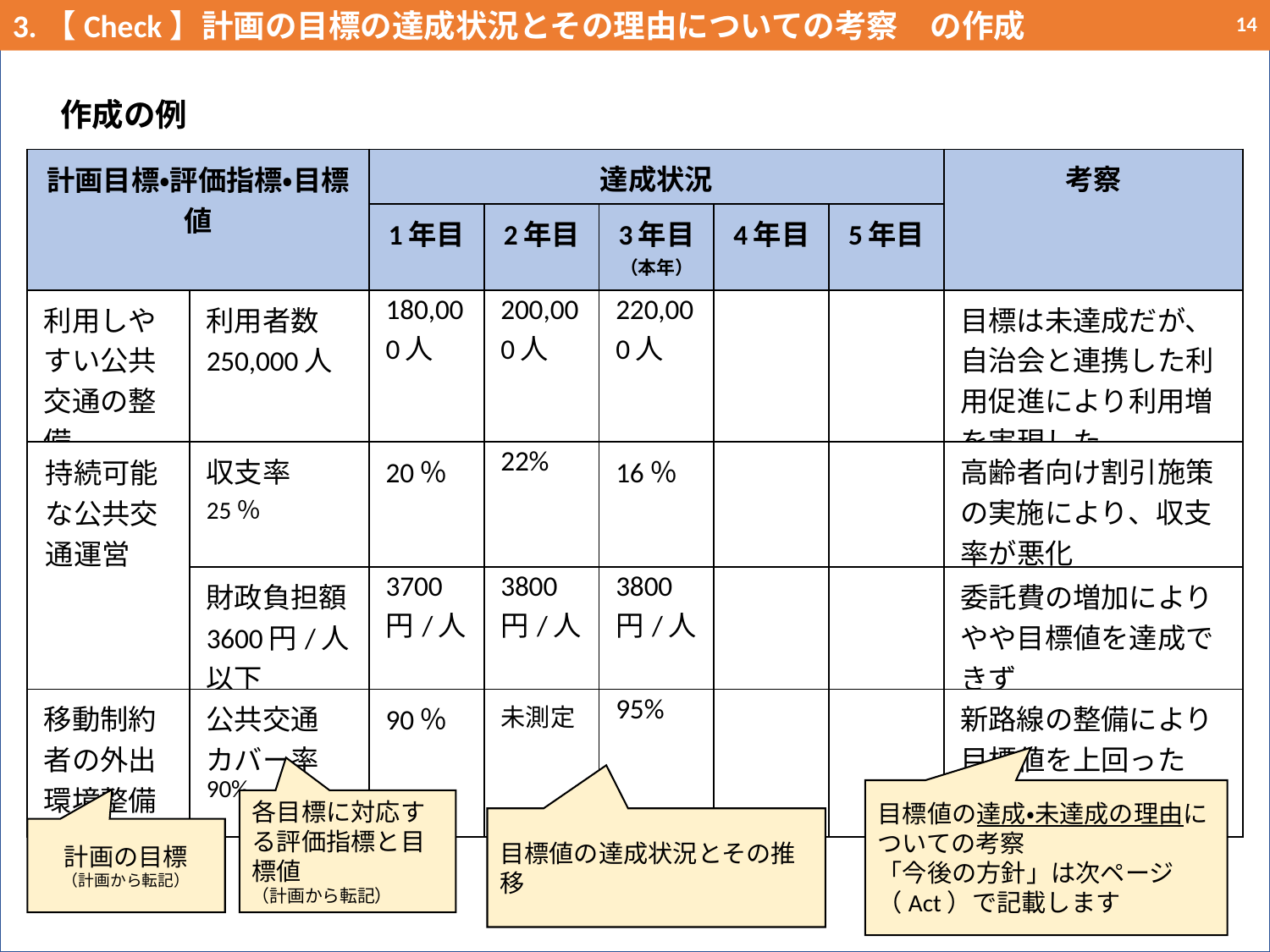

3.【Check】計画の目標の達成状況とその理由についての考察　の作成
14
作成の例
| 計画目標・評価指標・目標値 |  | 達成状況 |  |  |  |  | 考察 |
| --- | --- | --- | --- | --- | --- | --- | --- |
|  |  | 1年目 | 2年目 | 3年目 （本年） | 4年目 | 5年目 |  |
| 利用しやすい公共交通の整備 | 利用者数 250,000人 | 180,000人 | 200,000人 | 220,000人 |  |  | 目標は未達成だが、自治会と連携した利用促進により利用増を実現した |
| 持続可能な公共交通運営 | 収支率 25％ | 20％ | 22% | 16％ |  |  | 高齢者向け割引施策の実施により、収支率が悪化 |
|  | 財政負担額 3600円/人以下 | 3700円/人 | 3800円/人 | 3800円/人 |  |  | 委託費の増加によりやや目標値を達成できず |
| 移動制約者の外出環境整備 | 公共交通 カバー率 90% | 90％ | 未測定 | 95% |  |  | 新路線の整備により目標値を上回った |
目標値の達成・未達成の理由についての考察
「今後の方針」は次ページ（Act）で記載します
各目標に対応する評価指標と目標値
（計画から転記）
目標値の達成状況とその推移
計画の目標
（計画から転記）